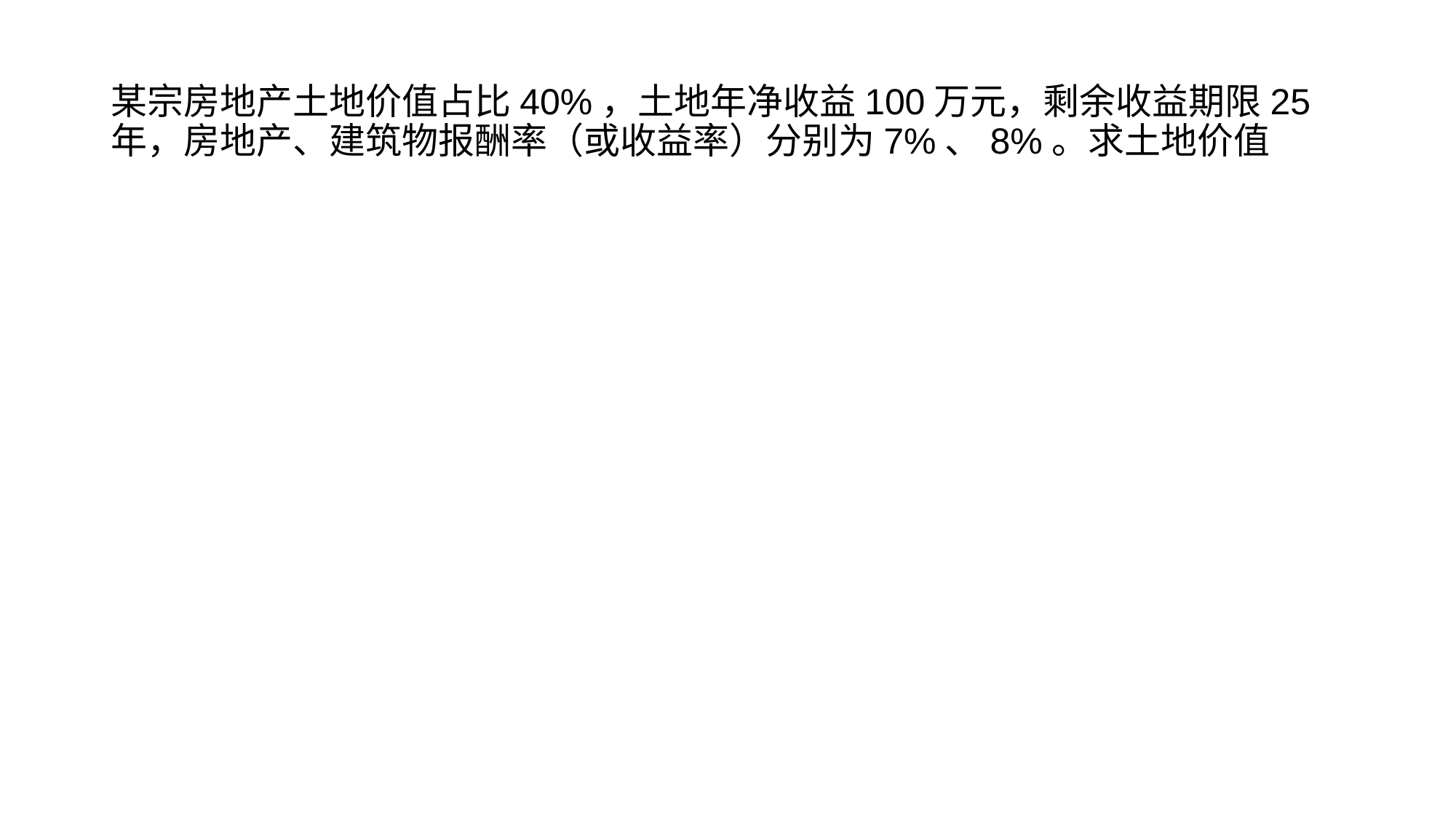

# 某宗房地产土地价值占比40%，土地年净收益100万元，剩余收益期限25年，房地产、建筑物报酬率（或收益率）分别为7%、8%。求土地价值